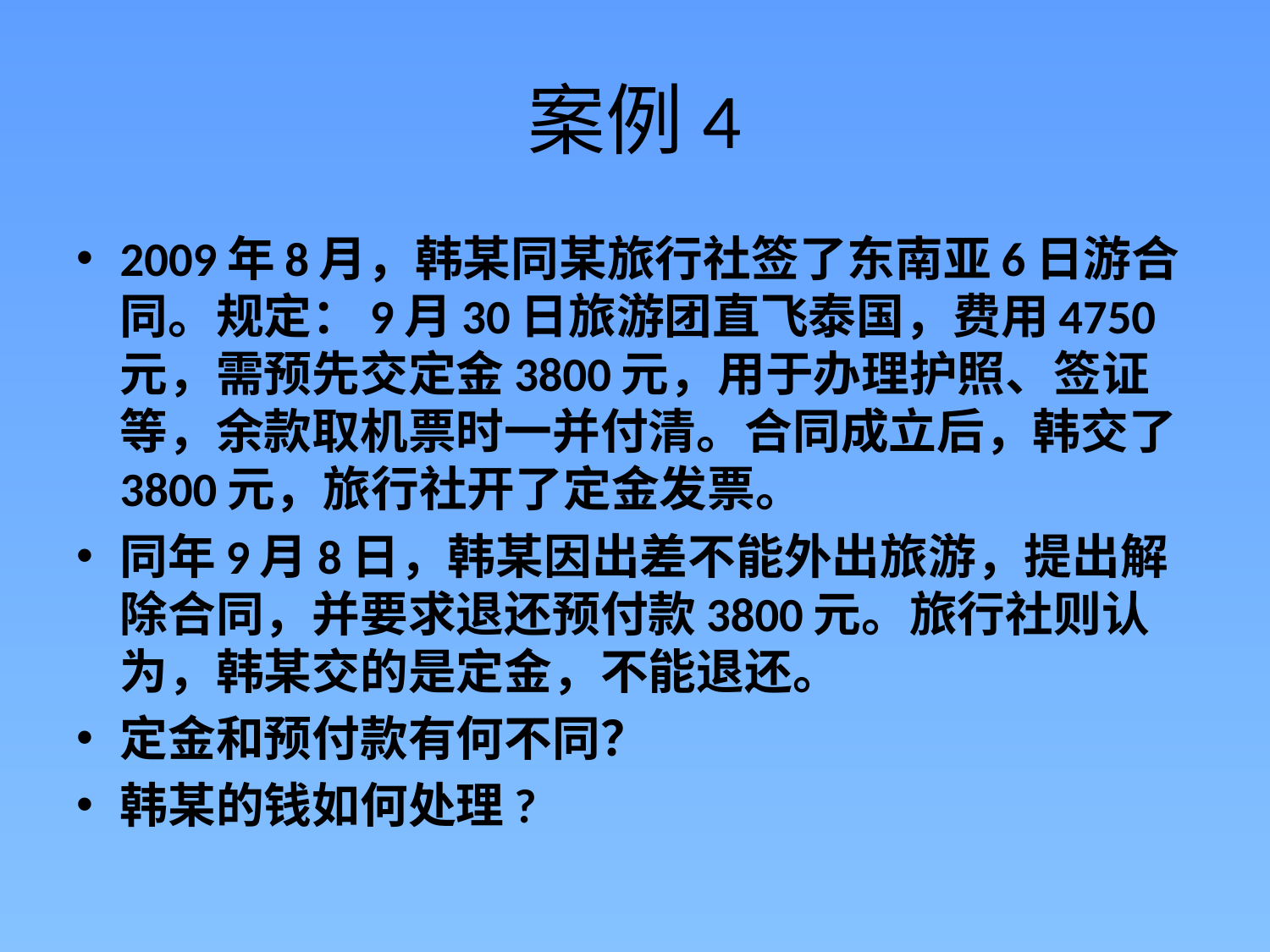

# 案例4
2009年8月，韩某同某旅行社签了东南亚6日游合同。规定：9月30日旅游团直飞泰国，费用4750元，需预先交定金3800元，用于办理护照、签证等，余款取机票时一并付清。合同成立后，韩交了3800元，旅行社开了定金发票。
同年9月8日，韩某因出差不能外出旅游，提出解除合同，并要求退还预付款3800元。旅行社则认为，韩某交的是定金，不能退还。
定金和预付款有何不同？
韩某的钱如何处理?